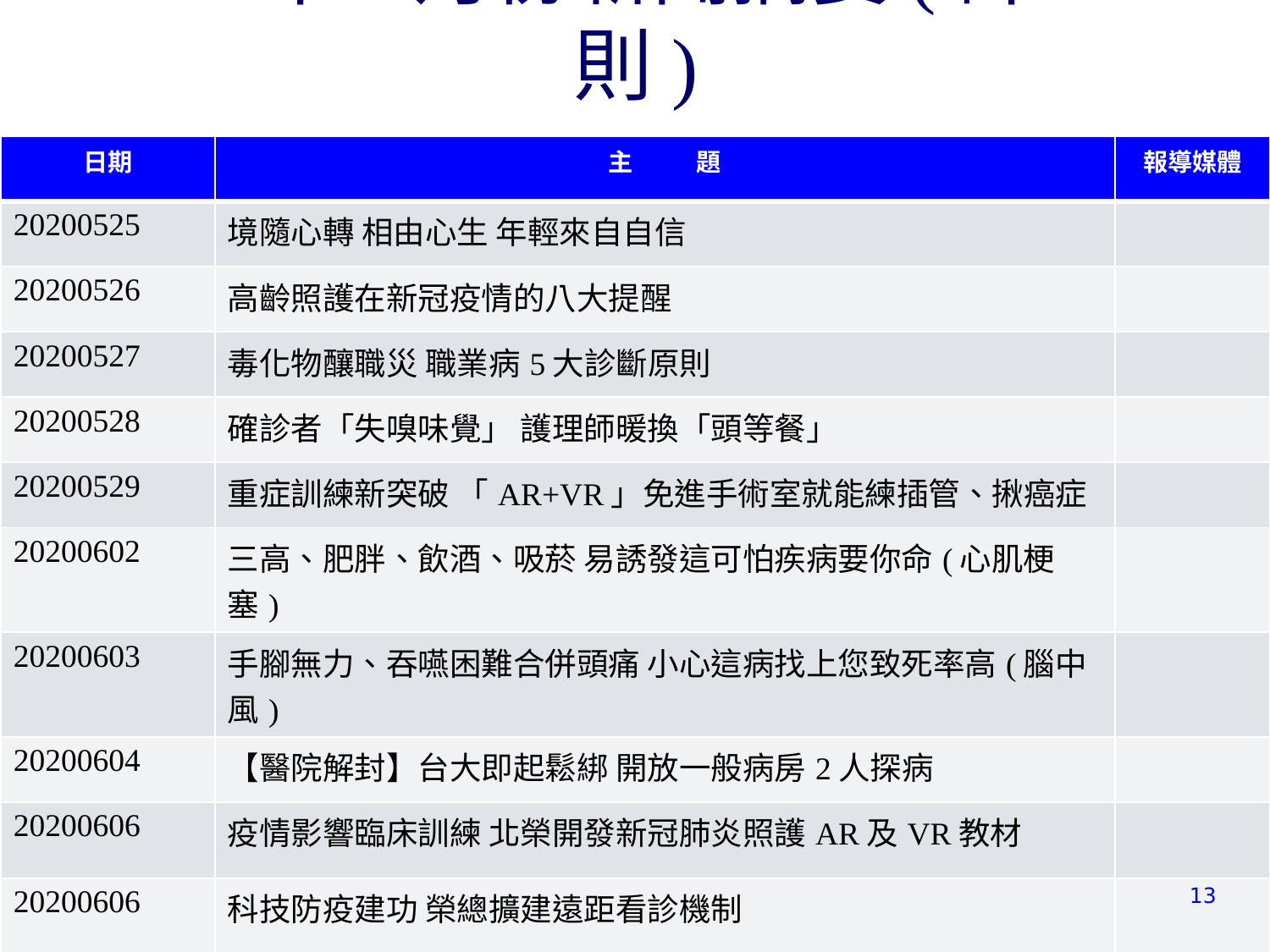

# 109年6月份新聞摘要(計10則)
| 日期 | 主 題 | 報導媒體 |
| --- | --- | --- |
| 20200525 | 境隨心轉 相由心生 年輕來自自信 |  |
| 20200526 | 高齡照護在新冠疫情的八大提醒 |  |
| 20200527 | 毒化物釀職災 職業病5大診斷原則 |  |
| 20200528 | 確診者「失嗅味覺」 護理師暖換「頭等餐」 |  |
| 20200529 | 重症訓練新突破 「AR+VR」免進手術室就能練插管、揪癌症 |  |
| 20200602 | 三高、肥胖、飲酒、吸菸 易誘發這可怕疾病要你命(心肌梗塞) |  |
| 20200603 | 手腳無力、吞嚥困難合併頭痛 小心這病找上您致死率高(腦中風) |  |
| 20200604 | 【醫院解封】台大即起鬆綁 開放一般病房2人探病 |  |
| 20200606 | 疫情影響臨床訓練 北榮開發新冠肺炎照護AR及VR教材 |  |
| 20200606 | 科技防疫建功 榮總擴建遠距看診機制 |  |
13